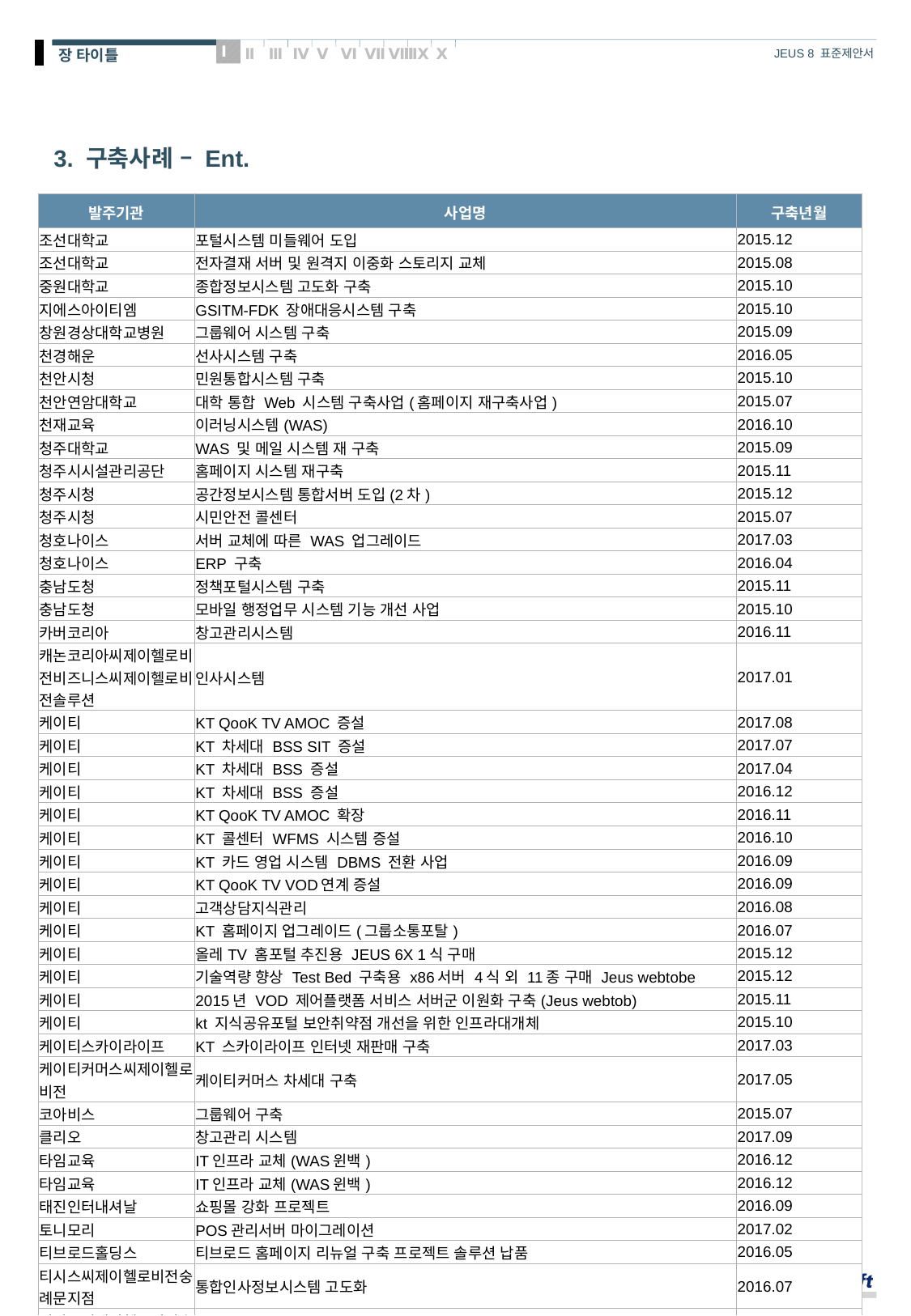

# 3. 구축사례 – Ent.
| 발주기관 | 사업명 | 구축년월 |
| --- | --- | --- |
| 조선대학교 | 포털시스템 미들웨어 도입 | 2015.12 |
| 조선대학교 | 전자결재 서버 및 원격지 이중화 스토리지 교체 | 2015.08 |
| 중원대학교 | 종합정보시스템 고도화 구축 | 2015.10 |
| 지에스아이티엠 | GSITM-FDK 장애대응시스템 구축 | 2015.10 |
| 창원경상대학교병원 | 그룹웨어 시스템 구축 | 2015.09 |
| 천경해운 | 선사시스템 구축 | 2016.05 |
| 천안시청 | 민원통합시스템 구축 | 2015.10 |
| 천안연암대학교 | 대학 통합 Web 시스템 구축사업(홈페이지 재구축사업) | 2015.07 |
| 천재교육 | 이러닝시스템(WAS) | 2016.10 |
| 청주대학교 | WAS 및 메일 시스템 재 구축 | 2015.09 |
| 청주시시설관리공단 | 홈페이지 시스템 재구축 | 2015.11 |
| 청주시청 | 공간정보시스템 통합서버 도입(2차) | 2015.12 |
| 청주시청 | 시민안전 콜센터 | 2015.07 |
| 청호나이스 | 서버 교체에 따른 WAS 업그레이드 | 2017.03 |
| 청호나이스 | ERP 구축 | 2016.04 |
| 충남도청 | 정책포털시스템 구축 | 2015.11 |
| 충남도청 | 모바일 행정업무 시스템 기능 개선 사업 | 2015.10 |
| 카버코리아 | 창고관리시스템 | 2016.11 |
| 캐논코리아씨제이헬로비전비즈니스씨제이헬로비전솔루션 | 인사시스템 | 2017.01 |
| 케이티 | KT QooK TV AMOC 증설 | 2017.08 |
| 케이티 | KT 차세대 BSS SIT 증설 | 2017.07 |
| 케이티 | KT 차세대 BSS 증설 | 2017.04 |
| 케이티 | KT 차세대 BSS 증설 | 2016.12 |
| 케이티 | KT QooK TV AMOC 확장 | 2016.11 |
| 케이티 | KT 콜센터 WFMS 시스템 증설 | 2016.10 |
| 케이티 | KT 카드 영업 시스템 DBMS 전환 사업 | 2016.09 |
| 케이티 | KT QooK TV VOD연계 증설 | 2016.09 |
| 케이티 | 고객상담지식관리 | 2016.08 |
| 케이티 | KT 홈페이지 업그레이드(그룹소통포탈) | 2016.07 |
| 케이티 | 올레TV 홈포털 추진용 JEUS 6X 1식 구매 | 2015.12 |
| 케이티 | 기술역량 향상 Test Bed 구축용 x86서버 4식 외 11종 구매 Jeus webtobe | 2015.12 |
| 케이티 | 2015년 VOD 제어플랫폼 서비스 서버군 이원화 구축(Jeus webtob) | 2015.11 |
| 케이티 | kt 지식공유포털 보안취약점 개선을 위한 인프라대개체 | 2015.10 |
| 케이티스카이라이프 | KT 스카이라이프 인터넷 재판매 구축 | 2017.03 |
| 케이티커머스씨제이헬로비전 | 케이티커머스 차세대 구축 | 2017.05 |
| 코아비스 | 그룹웨어 구축 | 2015.07 |
| 클리오 | 창고관리 시스템 | 2017.09 |
| 타임교육 | IT인프라 교체(WAS윈백) | 2016.12 |
| 타임교육 | IT인프라 교체(WAS윈백) | 2016.12 |
| 태진인터내셔날 | 쇼핑몰 강화 프로젝트 | 2016.09 |
| 토니모리 | POS관리서버 마이그레이션 | 2017.02 |
| 티브로드홀딩스 | 티브로드 홈페이지 리뉴얼 구축 프로젝트 솔루션 납품 | 2016.05 |
| 티시스씨제이헬로비전숭례문지점 | 통합인사정보시스템 고도화 | 2016.07 |
| 티시스씨제이헬로비전숭례문지점 | 그룹웨어 인프라 개선 | 2016.03 |
| 티시스씨제이헬로비전숭례문지점 | 그룹웨어 인프라 개선 | 2015.12 |
| 티시스씨제이헬로비전숭례문지점 | 티시스 회계관리시스템 | 2015.11 |
| 파라다이스 | 통합인프라구축사업 | 2016.06 |
| 파라다이스 | 통합인프라구축사업 | 2016.06 |